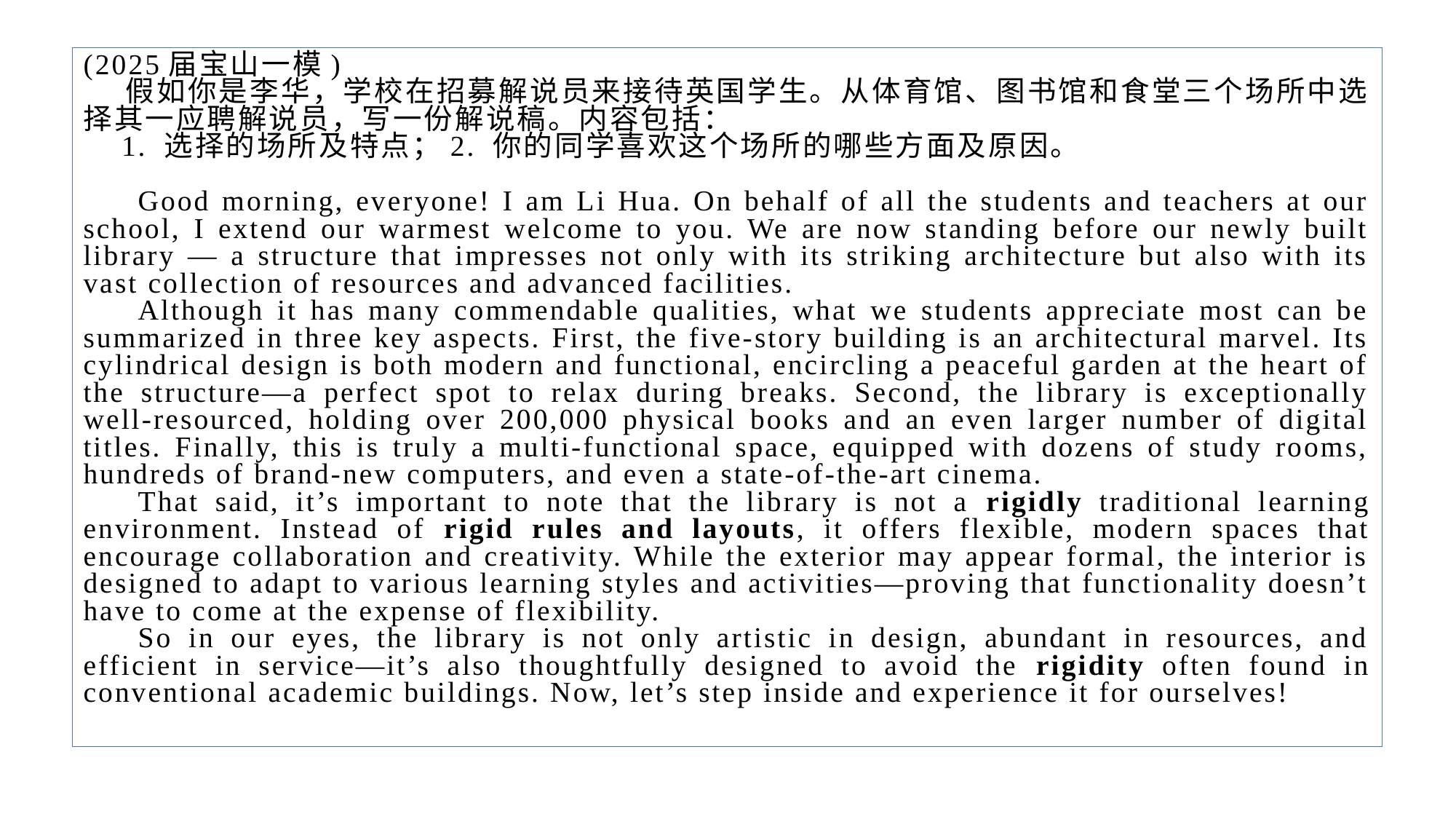

(2025届宝山一模)
    假如你是李华，学校在招募解说员来接待英国学生。从体育馆、图书馆和食堂三个场所中选择其一应聘解说员，写一份解说稿。内容包括：
    1. 选择的场所及特点；2. 你的同学喜欢这个场所的哪些方面及原因。

Good morning, everyone! I am Li Hua. On behalf of all the students and teachers at our school, I extend our warmest welcome to you. We are now standing before our newly built library — a structure that impresses not only with its striking architecture but also with its vast collection of resources and advanced facilities.
Although it has many commendable qualities, what we students appreciate most can be summarized in three key aspects. First, the five-story building is an architectural marvel. Its cylindrical design is both modern and functional, encircling a peaceful garden at the heart of the structure—a perfect spot to relax during breaks. Second, the library is exceptionally well-resourced, holding over 200,000 physical books and an even larger number of digital titles. Finally, this is truly a multi-functional space, equipped with dozens of study rooms, hundreds of brand-new computers, and even a state-of-the-art cinema.
That said, it’s important to note that the library is not a rigidly traditional learning environment. Instead of rigid rules and layouts, it offers flexible, modern spaces that encourage collaboration and creativity. While the exterior may appear formal, the interior is designed to adapt to various learning styles and activities—proving that functionality doesn’t have to come at the expense of flexibility.
So in our eyes, the library is not only artistic in design, abundant in resources, and efficient in service—it’s also thoughtfully designed to avoid the rigidity often found in conventional academic buildings. Now, let’s step inside and experience it for ourselves!